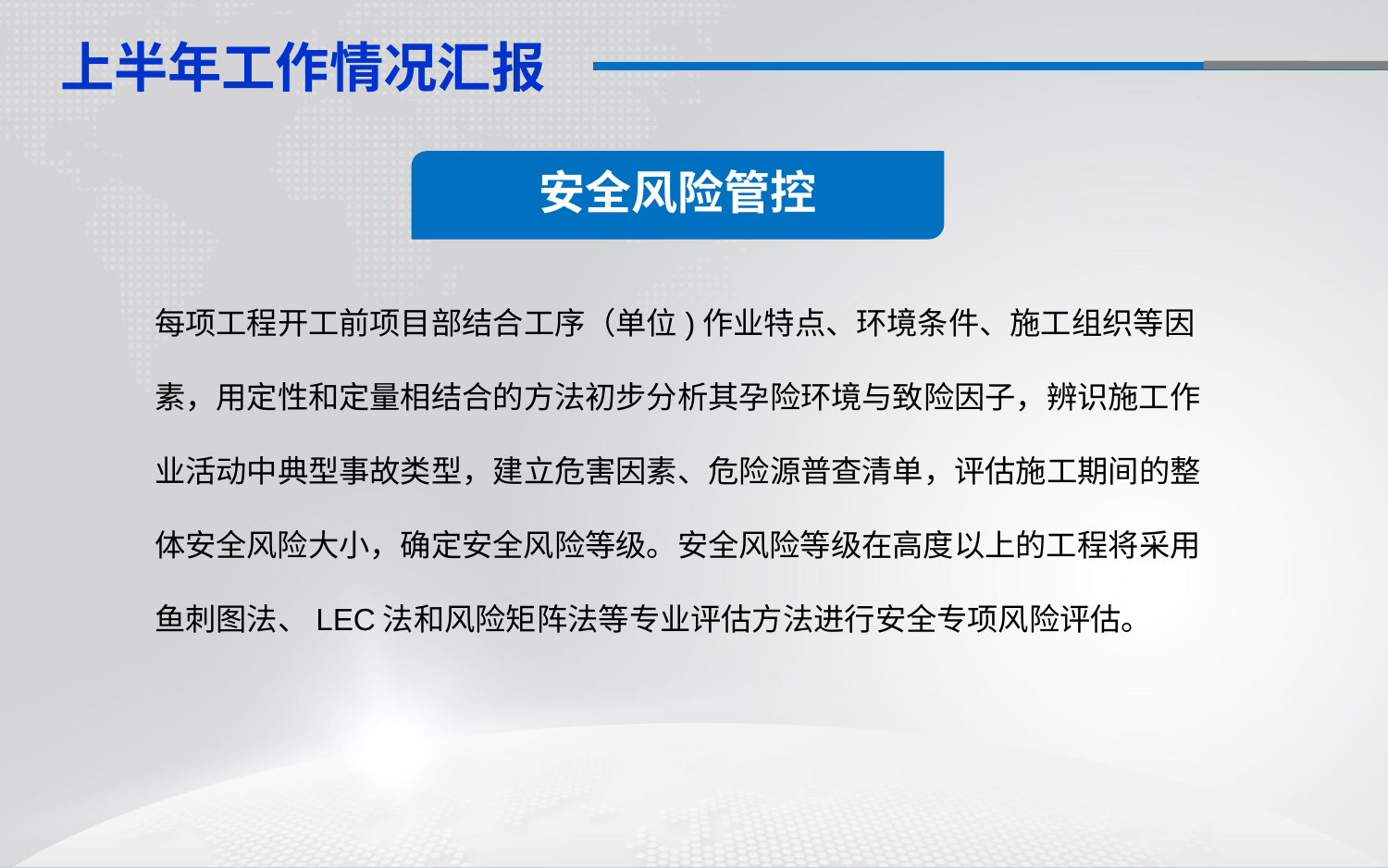

安全风险管控
每项工程开工前项目部结合工序（单位)作业特点、环境条件、施工组织等因素，用定性和定量相结合的方法初步分析其孕险环境与致险因子，辨识施工作业活动中典型事故类型，建立危害因素、危险源普查清单，评估施工期间的整体安全风险大小，确定安全风险等级。安全风险等级在高度以上的工程将采用鱼刺图法、LEC法和风险矩阵法等专业评估方法进行安全专项风险评估。